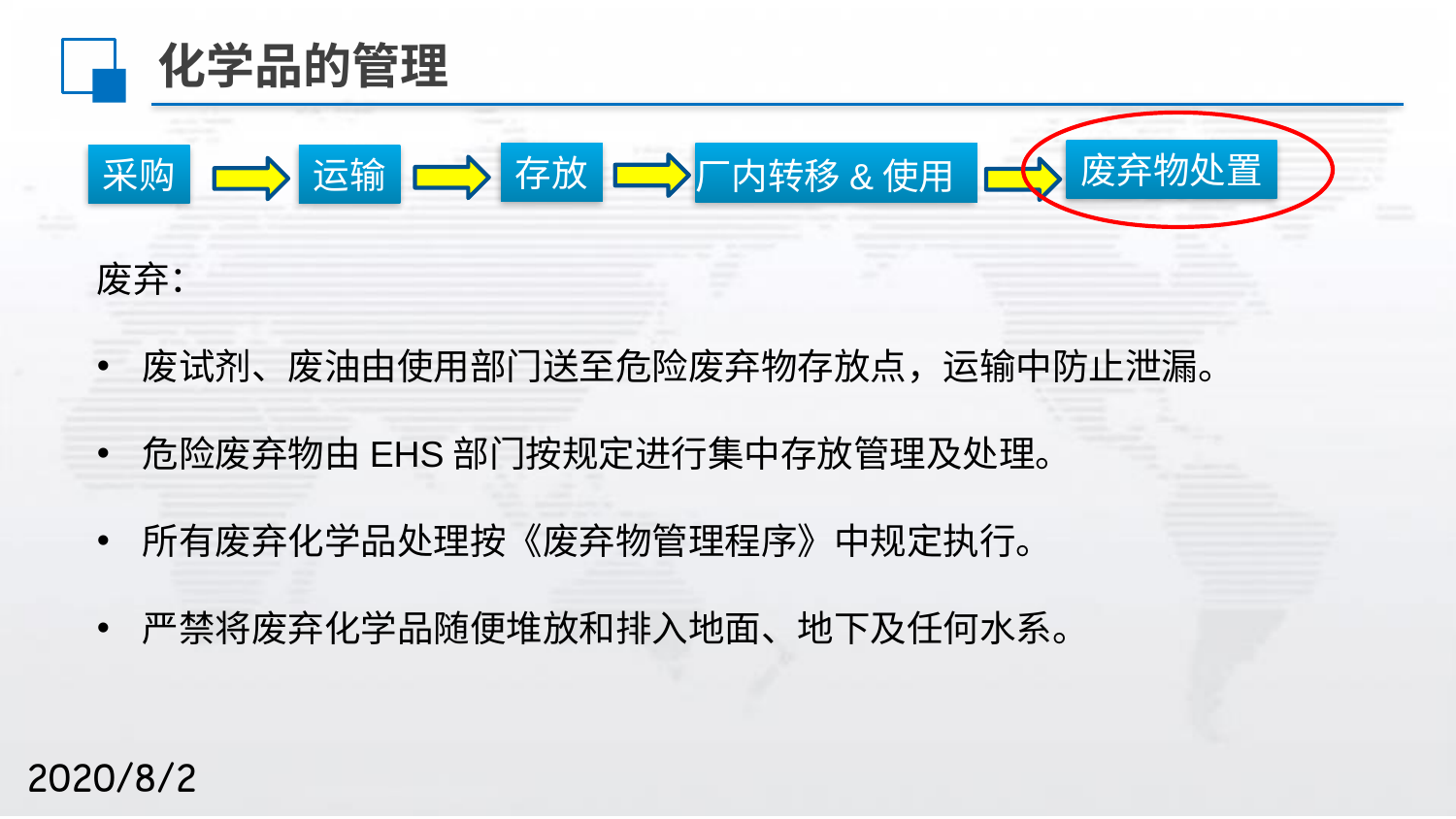

化学品的管理

废弃物处置
存放

采购
运输

厂内转移&使用
废弃：

废试剂、废油由使用部门送至危险废弃物存放点，运输中防止泄漏。

危险废弃物由EHS部门按规定进行集中存放管理及处理。

所有废弃化学品处理按《废弃物管理程序》中规定执行。

严禁将废弃化学品随便堆放和排入地面、地下及任何水系。

2020/8/2